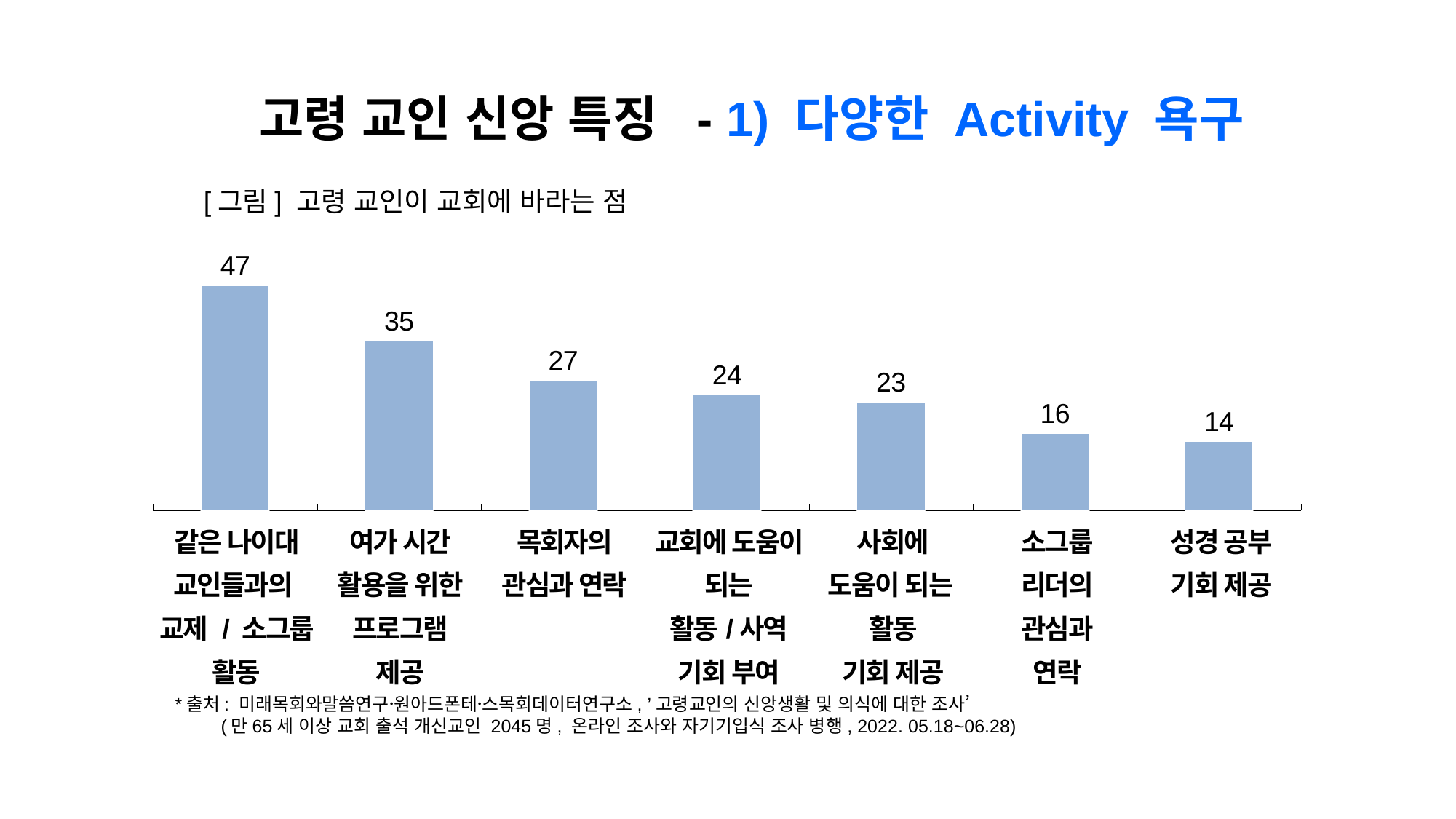

고령 교인 신앙 특징  - 1) 다양한 Activity 욕구

### Chart

| Category | 개신교인 |
|---|---|
[그림] 고령 교인이 교회에 바라는 점
| 같은 나이대 교인들과의 교제 / 소그룹 활동 | 여가 시간 활용을 위한 프로그램 제공 | 목회자의 관심과 연락 | 교회에 도움이 되는 활동/사역 기회 부여 | 사회에 도움이 되는 활동 기회 제공 | 소그룹 리더의 관심과 연락 | 성경 공부 기회 제공 |
| --- | --- | --- | --- | --- | --- | --- |
*출처: 미래목회와말씀연구원〮아드폰테스〮목회데이터연구소, ’고령교인의 신앙생활 및 의식에 대한 조사’
         (만65세 이상 교회 출석 개신교인 2045명, 온라인 조사와 자기기입식 조사 병행, 2022. 05.18~06.28)